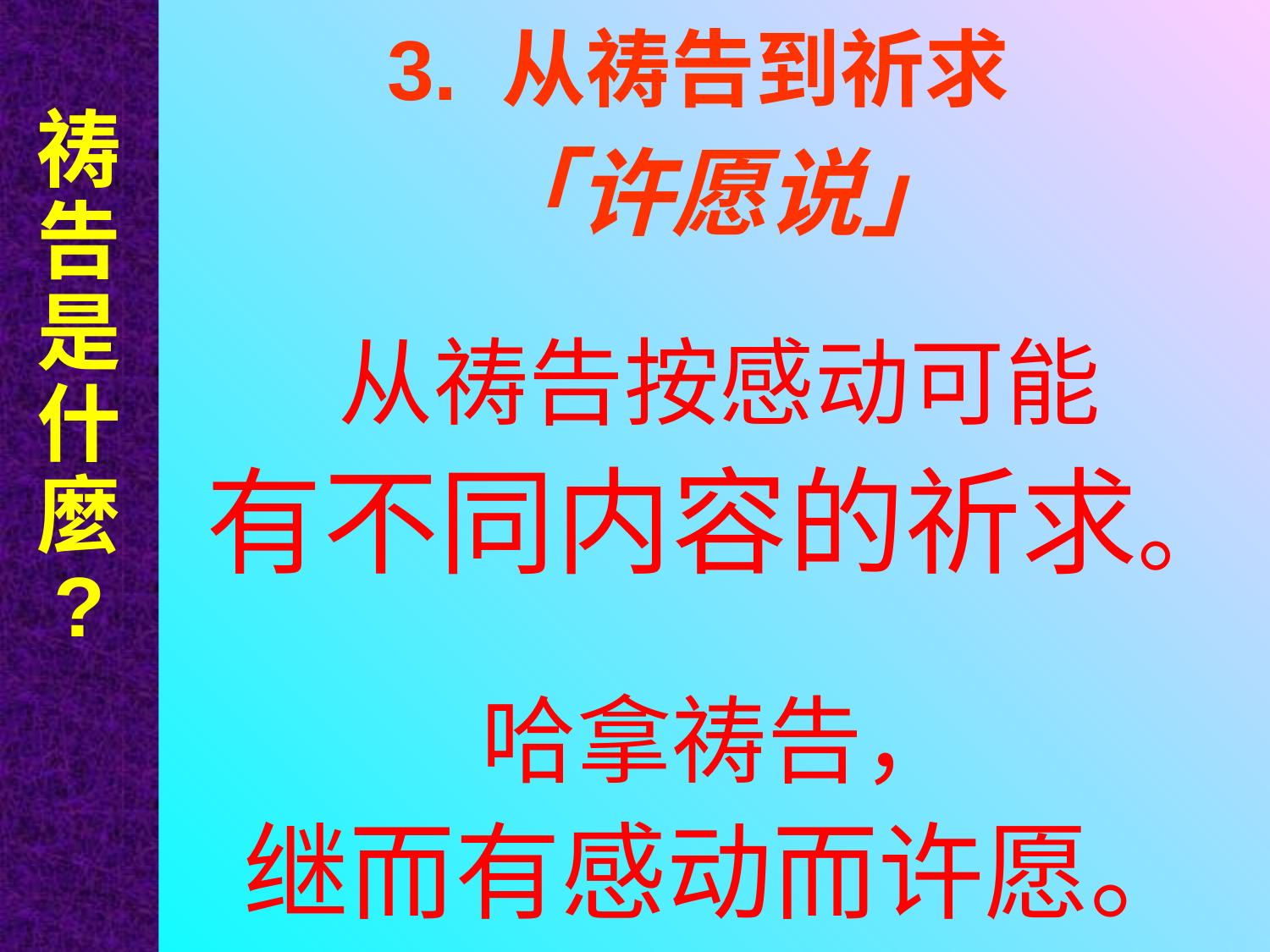

祷告是什麼
?

# 3. 从祷告到祈求
「许愿说」
从祷告按感动可能
有不同内容的祈求。

哈拿祷告，
继而有感动而许愿。